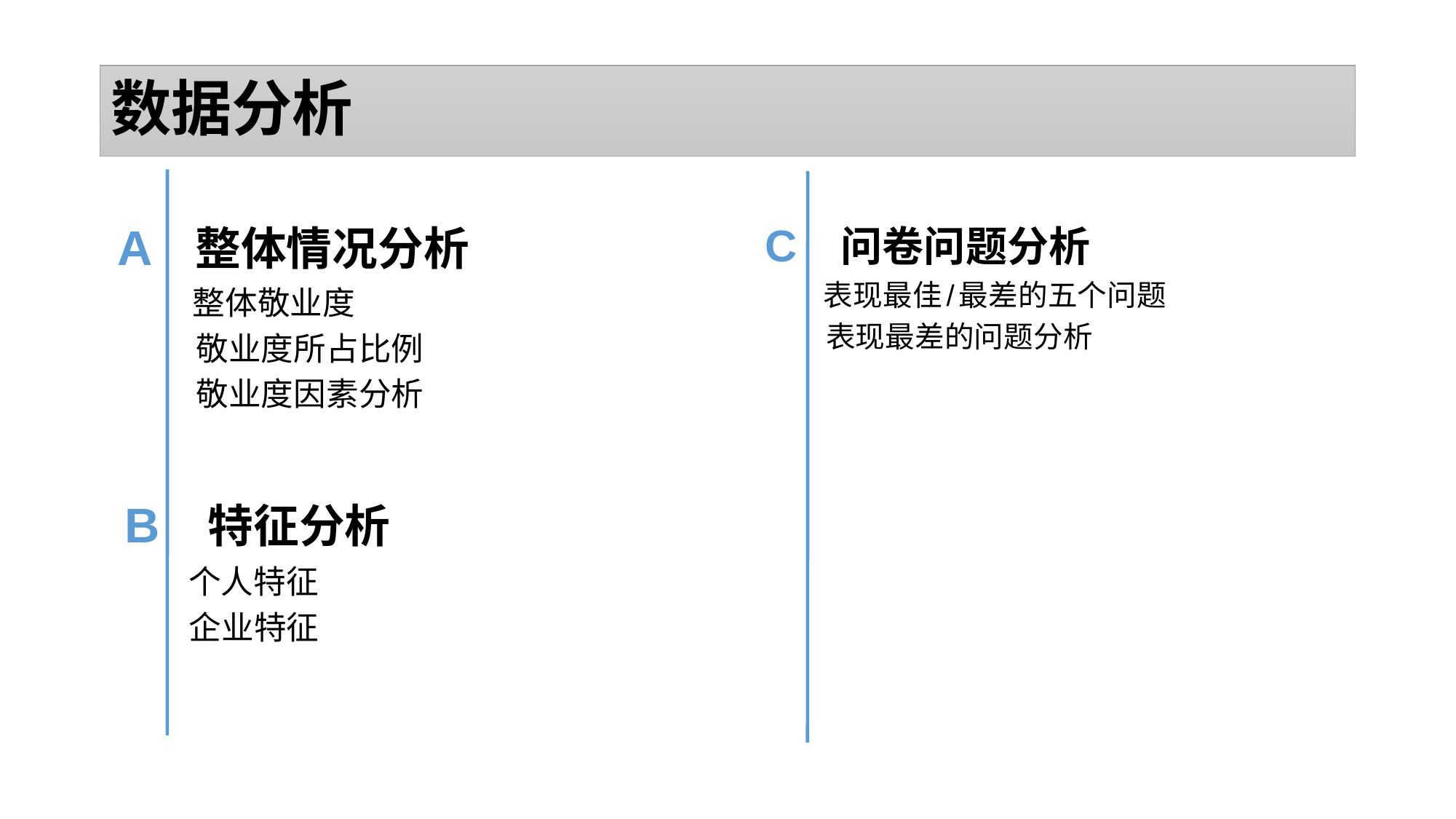

# 数据分析
 A      整体情况分析
          整体敬业度
           敬业度所占比例
           敬业度因素分析

 B   特征分析
         个人特征
          企业特征

   C   问卷问题分析
            表现最佳/最差的五个问题
           表现最差的问题分析